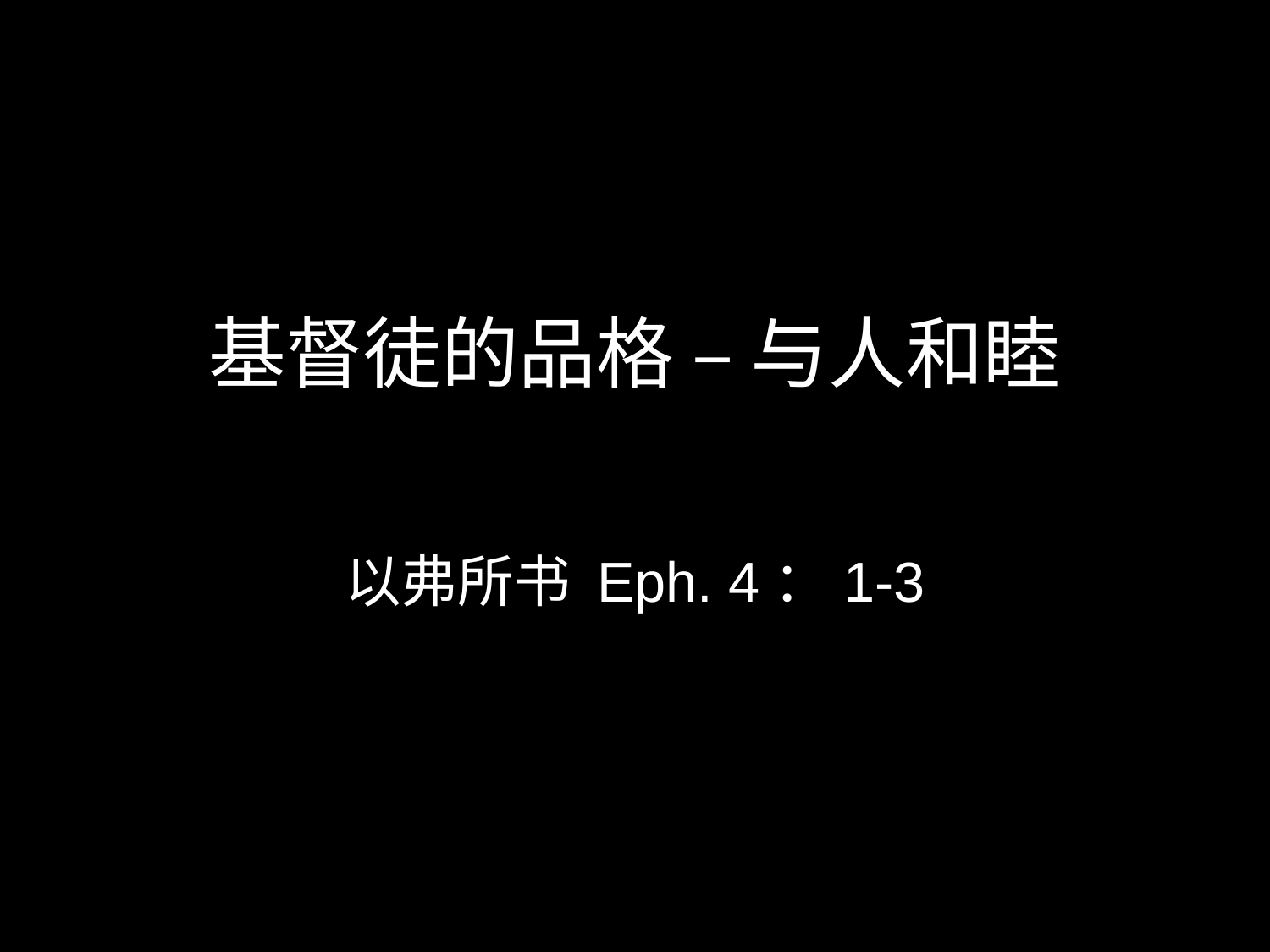

# 基督徒的品格 – 与人和睦
以弗所书 Eph. 4：1-3